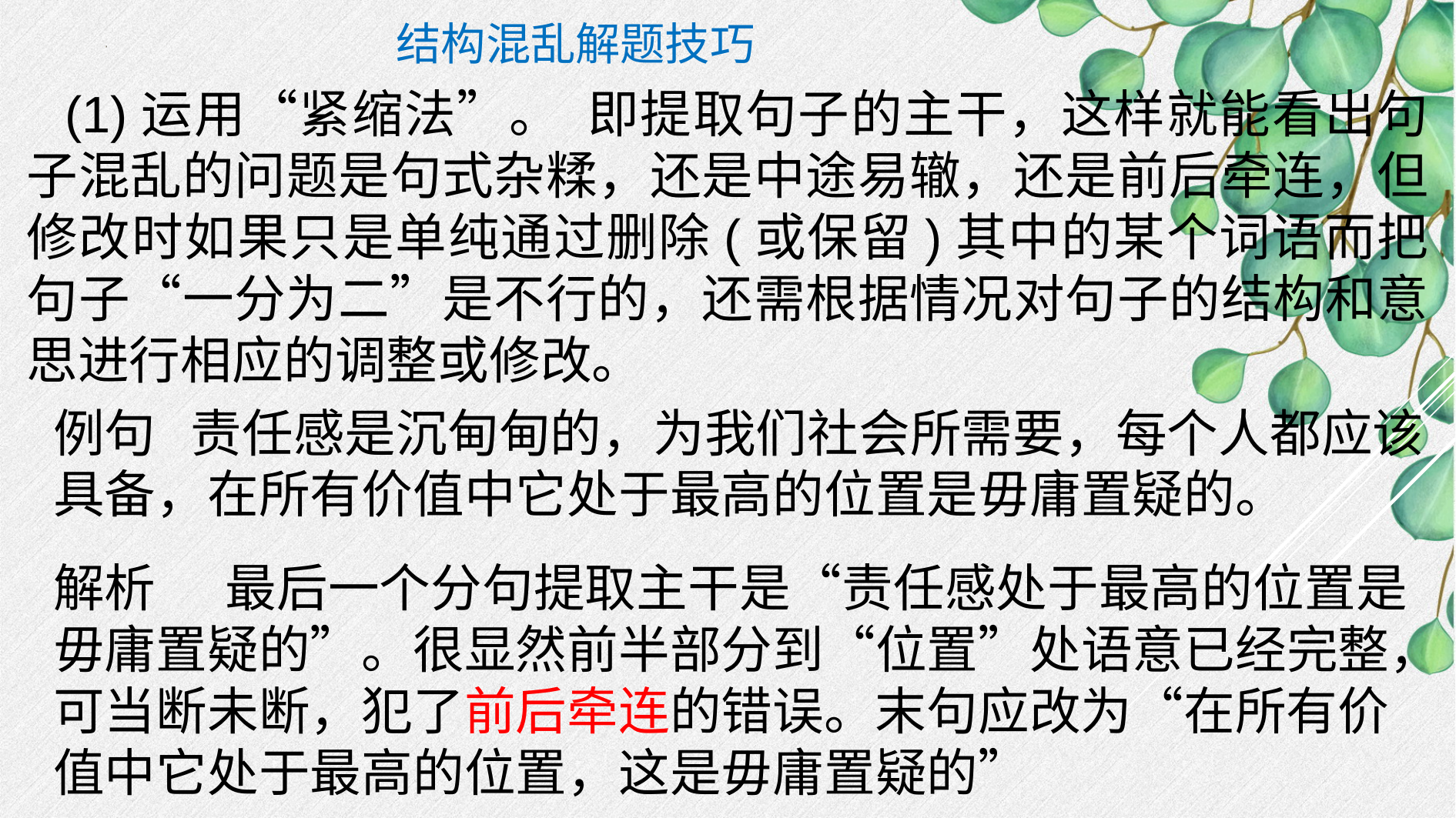

结构混乱解题技巧
(1)运用“紧缩法”。  即提取句子的主干，这样就能看出句子混乱的问题是句式杂糅，还是中途易辙，还是前后牵连，但修改时如果只是单纯通过删除(或保留)其中的某个词语而把句子“一分为二”是不行的，还需根据情况对句子的结构和意思进行相应的调整或修改。
例句   责任感是沉甸甸的，为我们社会所需要，每个人都应该具备，在所有价值中它处于最高的位置是毋庸置疑的。
解析      最后一个分句提取主干是“责任感处于最高的位置是毋庸置疑的”。很显然前半部分到“位置”处语意已经完整，可当断未断，犯了前后牵连的错误。末句应改为“在所有价值中它处于最高的位置，这是毋庸置疑的”